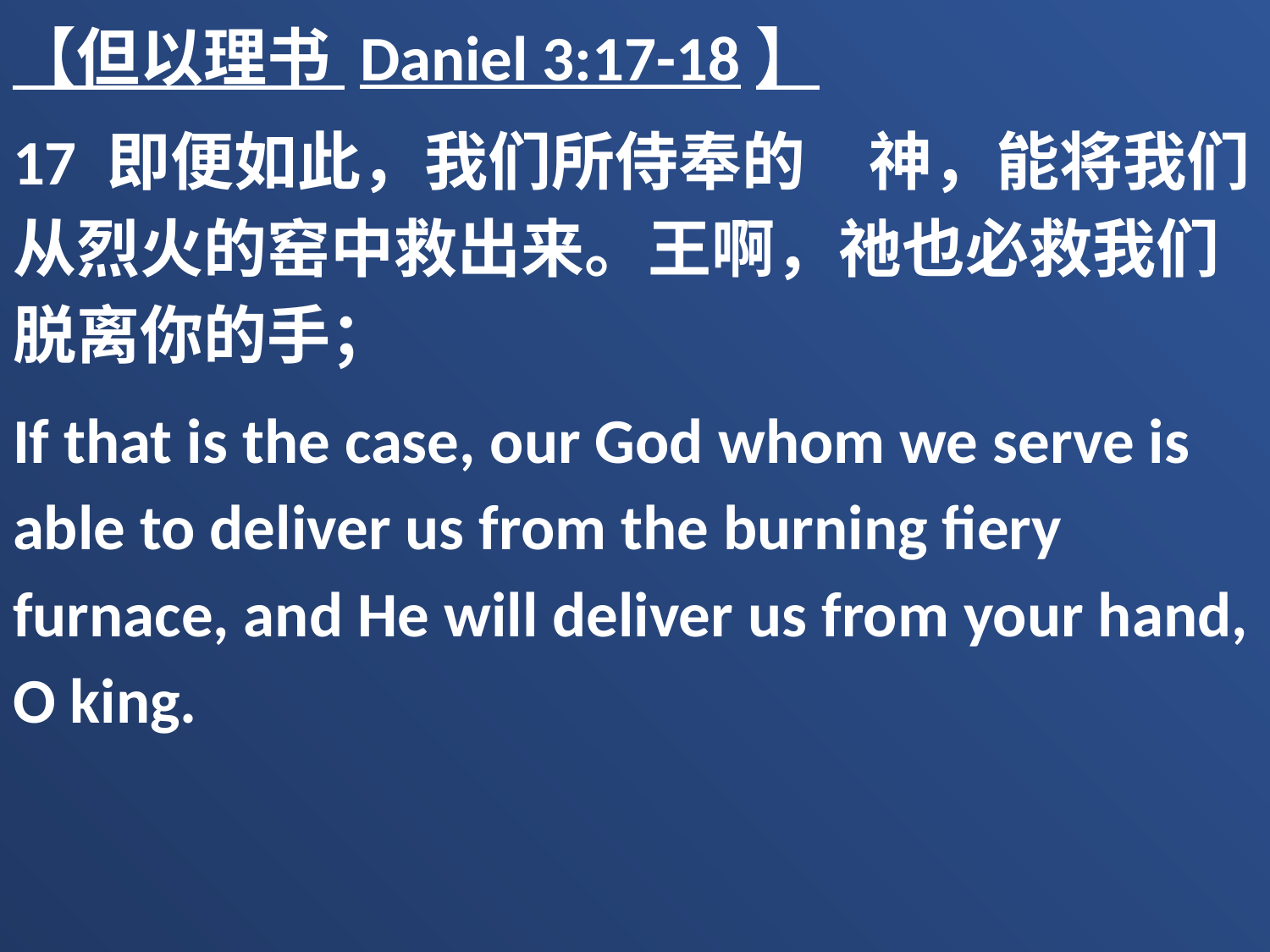

【但以理书 Daniel 3:17-18】
17 即便如此，我们所侍奉的　神，能将我们从烈火的窑中救出来。王啊，祂也必救我们脱离你的手；
If that is the case, our God whom we serve is able to deliver us from the burning fiery furnace, and He will deliver us from your hand, O king.